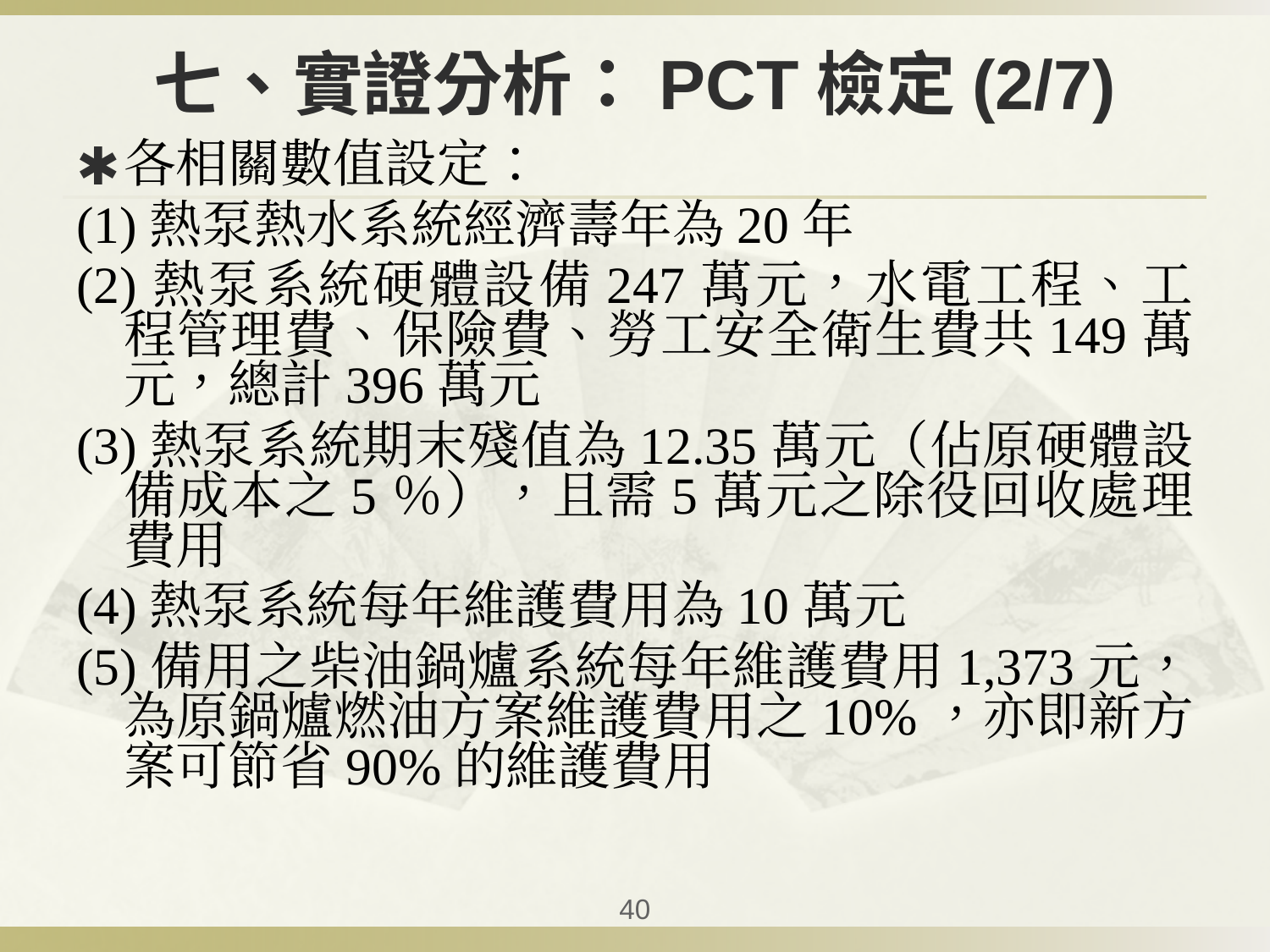

# 七、實證分析：PCT檢定(2/7)
各相關數值設定：
(1)熱泵熱水系統經濟壽年為20年
(2)熱泵系統硬體設備247萬元，水電工程、工程管理費、保險費、勞工安全衛生費共149萬元，總計396萬元
(3)熱泵系統期末殘值為12.35萬元（佔原硬體設備成本之5％），且需5萬元之除役回收處理費用
(4)熱泵系統每年維護費用為10萬元
(5)備用之柴油鍋爐系統每年維護費用1,373元，為原鍋爐燃油方案維護費用之10%，亦即新方案可節省90%的維護費用
40